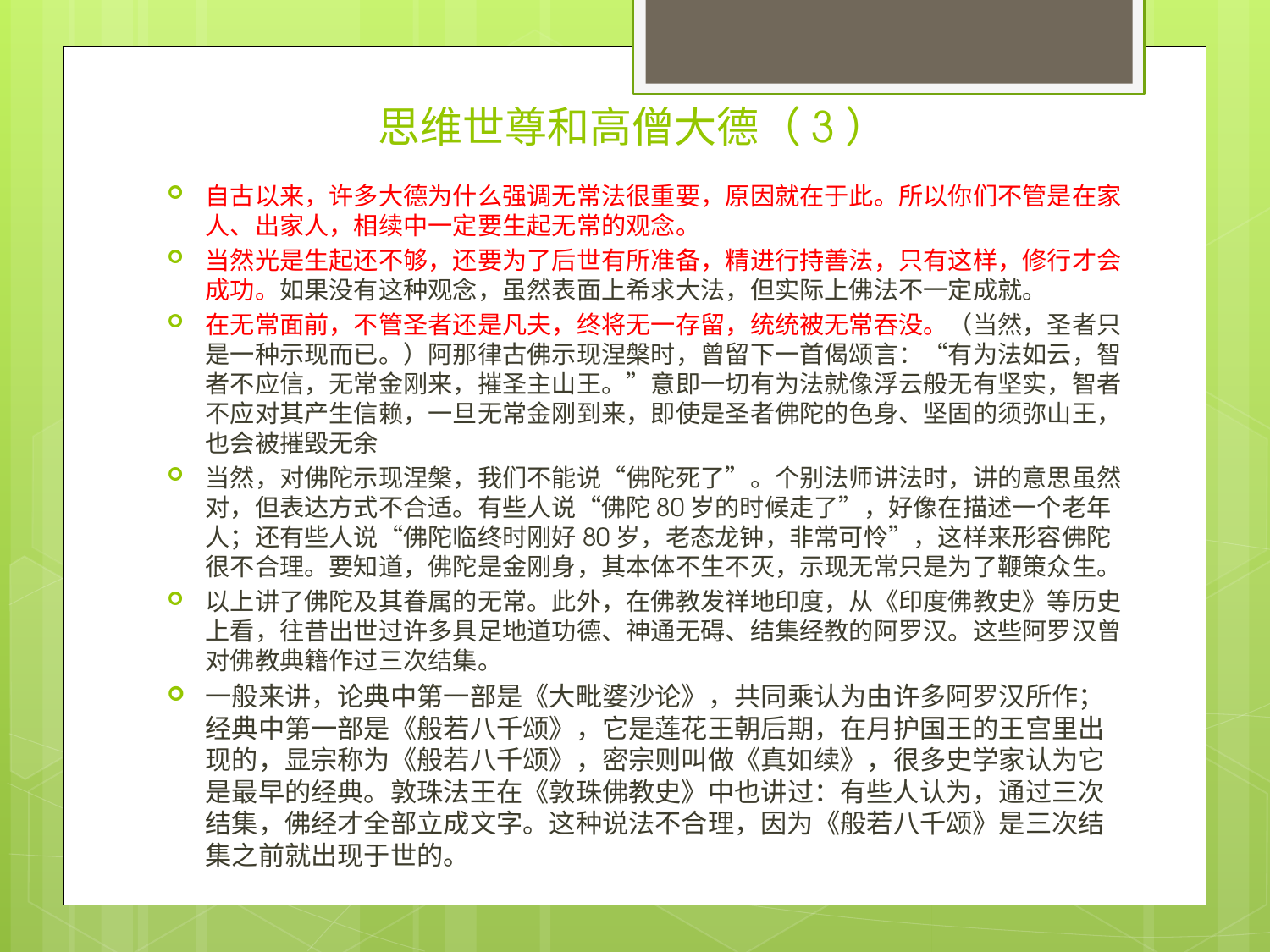

# 思维世尊和高僧大德（3）
自古以来，许多大德为什么强调无常法很重要，原因就在于此。所以你们不管是在家人、出家人，相续中一定要生起无常的观念。
当然光是生起还不够，还要为了后世有所准备，精进行持善法，只有这样，修行才会成功。如果没有这种观念，虽然表面上希求大法，但实际上佛法不一定成就。
在无常面前，不管圣者还是凡夫，终将无一存留，统统被无常吞没。（当然，圣者只是一种示现而已。）阿那律古佛示现涅槃时，曾留下一首偈颂言：“有为法如云，智者不应信，无常金刚来，摧圣主山王。”意即一切有为法就像浮云般无有坚实，智者不应对其产生信赖，一旦无常金刚到来，即使是圣者佛陀的色身、坚固的须弥山王，也会被摧毁无余
当然，对佛陀示现涅槃，我们不能说“佛陀死了”。个别法师讲法时，讲的意思虽然对，但表达方式不合适。有些人说“佛陀80岁的时候走了”，好像在描述一个老年人；还有些人说“佛陀临终时刚好80岁，老态龙钟，非常可怜”，这样来形容佛陀很不合理。要知道，佛陀是金刚身，其本体不生不灭，示现无常只是为了鞭策众生。
以上讲了佛陀及其眷属的无常。此外，在佛教发祥地印度，从《印度佛教史》等历史上看，往昔出世过许多具足地道功德、神通无碍、结集经教的阿罗汉。这些阿罗汉曾对佛教典籍作过三次结集。
一般来讲，论典中第一部是《大毗婆沙论》，共同乘认为由许多阿罗汉所作；经典中第一部是《般若八千颂》，它是莲花王朝后期，在月护国王的王宫里出现的，显宗称为《般若八千颂》，密宗则叫做《真如续》，很多史学家认为它是最早的经典。敦珠法王在《敦珠佛教史》中也讲过：有些人认为，通过三次结集，佛经才全部立成文字。这种说法不合理，因为《般若八千颂》是三次结集之前就出现于世的。